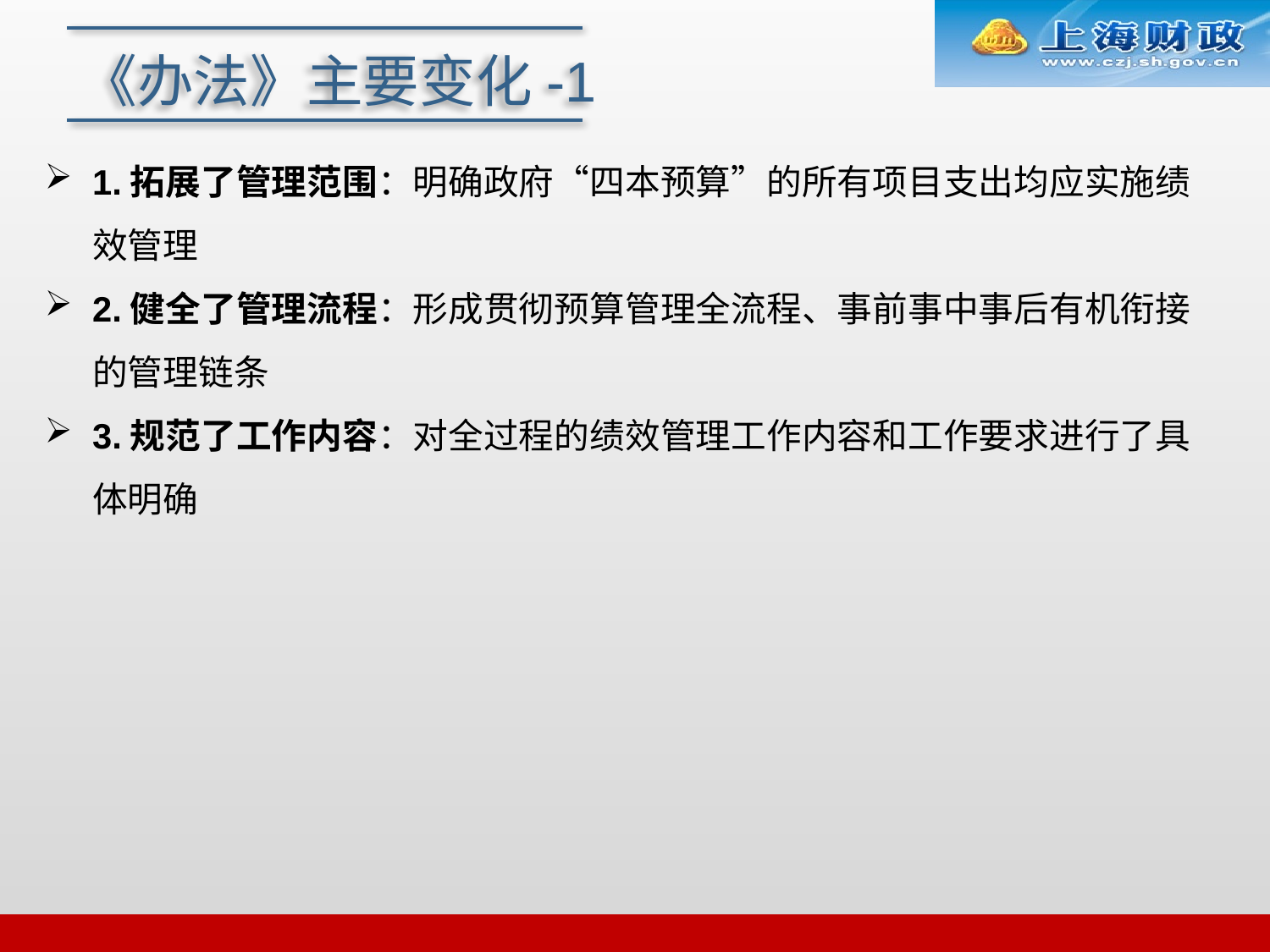

《办法》主要变化-1
1.拓展了管理范围：明确政府“四本预算”的所有项目支出均应实施绩效管理
2.健全了管理流程：形成贯彻预算管理全流程、事前事中事后有机衔接的管理链条
3.规范了工作内容：对全过程的绩效管理工作内容和工作要求进行了具体明确